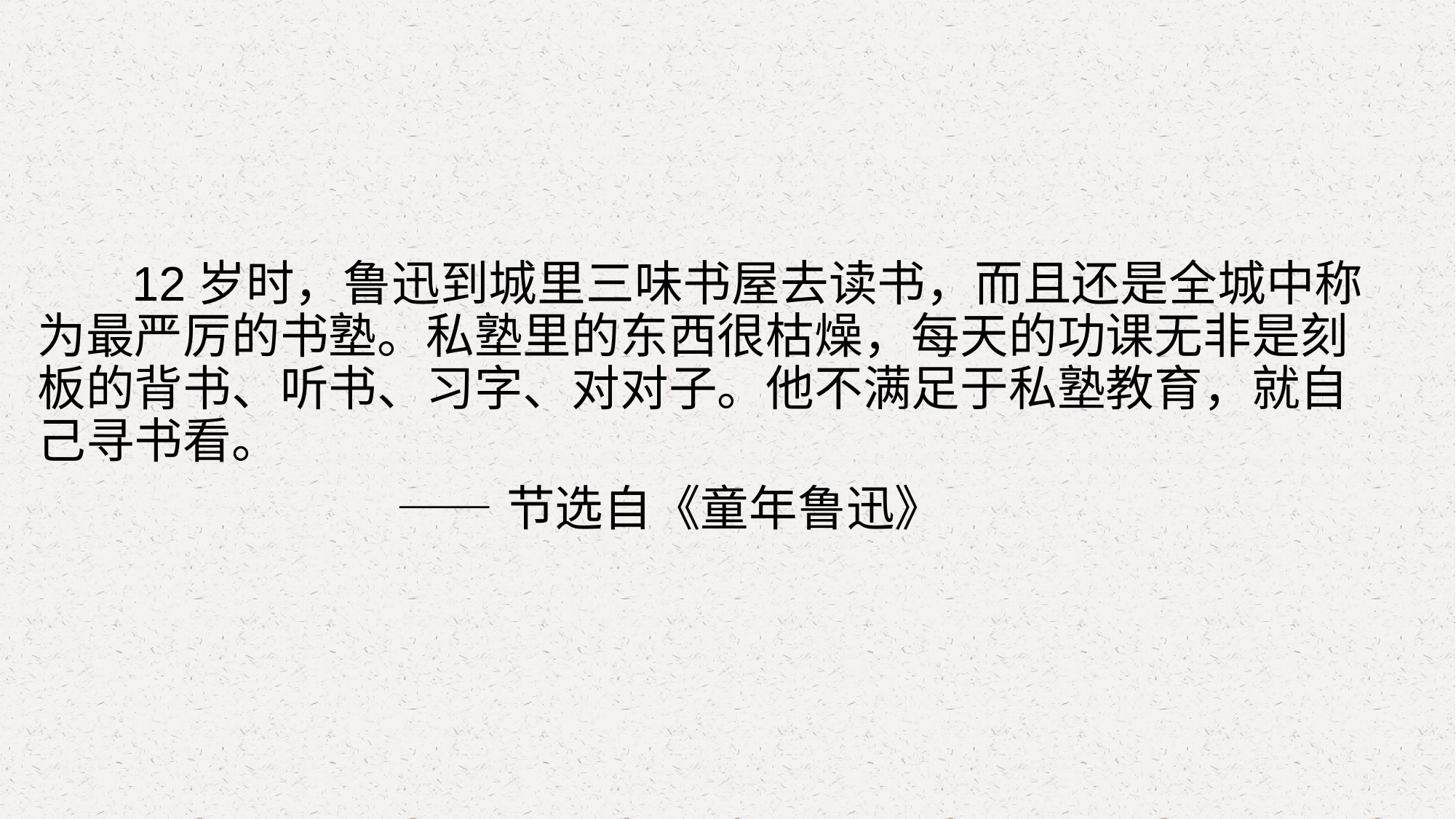

12岁时，鲁迅到城里三味书屋去读书，而且还是全城中称为最严厉的书塾。私塾里的东西很枯燥，每天的功课无非是刻板的背书、听书、习字、对对子。他不满足于私塾教育，就自己寻书看。
                                 ——节选自《童年鲁迅》